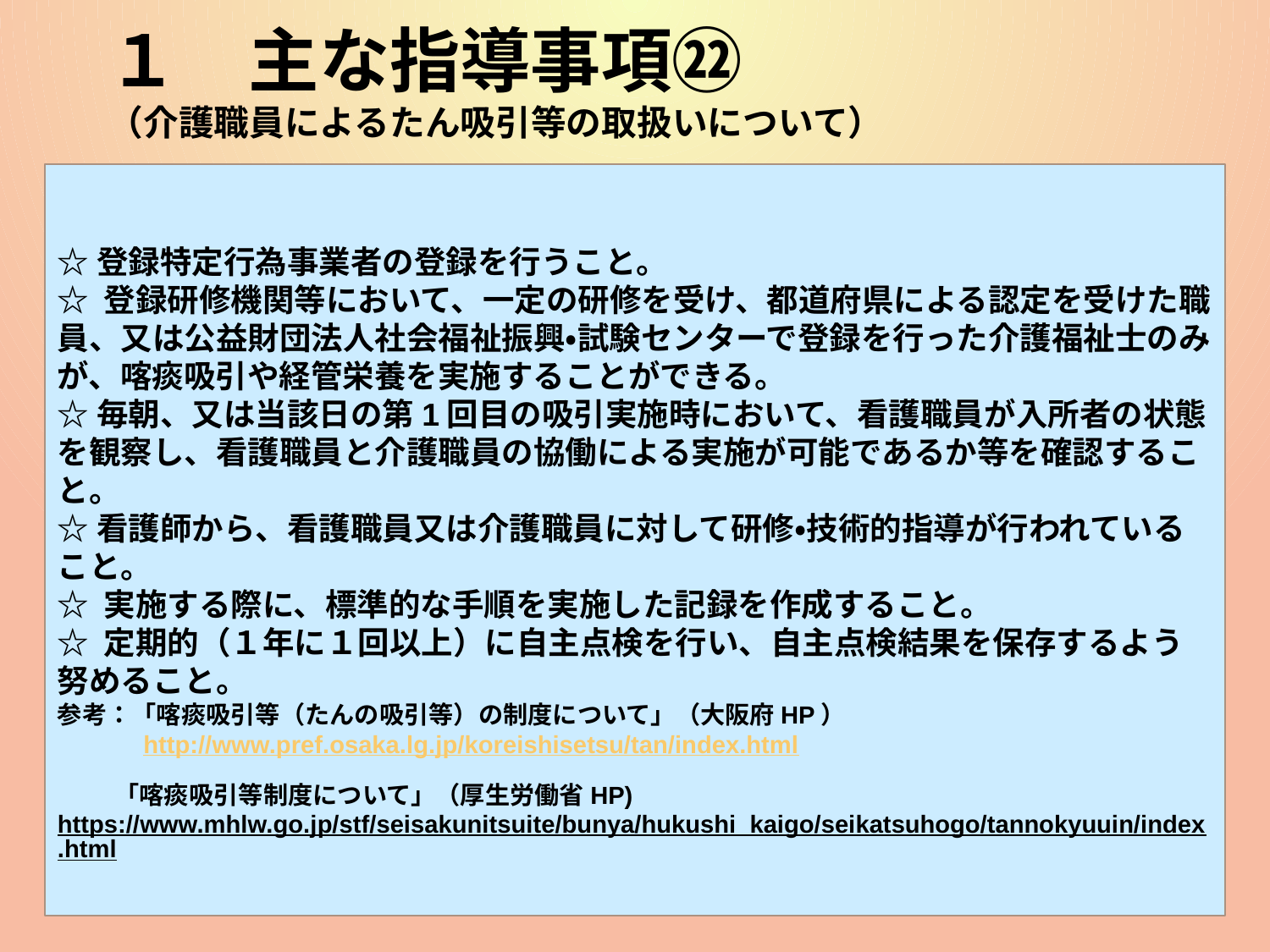

# １　主な指導事項㉒ （介護職員によるたん吸引等の取扱いについて）
☆登録特定行為事業者の登録を行うこと。
☆ 登録研修機関等において、一定の研修を受け、都道府県による認定を受けた職員、又は公益財団法人社会福祉振興・試験センターで登録を行った介護福祉士のみが、喀痰吸引や経管栄養を実施することができる。
☆毎朝、又は当該日の第1回目の吸引実施時において、看護職員が入所者の状態を観察し、看護職員と介護職員の協働による実施が可能であるか等を確認すること。
☆看護師から、看護職員又は介護職員に対して研修・技術的指導が行われていること。
☆ 実施する際に、標準的な手順を実施した記録を作成すること。
☆ 定期的（１年に１回以上）に自主点検を行い、自主点検結果を保存するよう努めること。
参考：「喀痰吸引等（たんの吸引等）の制度について」（大阪府HP）
　　　 http://www.pref.osaka.lg.jp/koreishisetsu/tan/index.html
         「喀痰吸引等制度について」（厚生労働省HP)                       https://www.mhlw.go.jp/stf/seisakunitsuite/bunya/hukushi_kaigo/seikatsuhogo/tannokyuuin/index.html